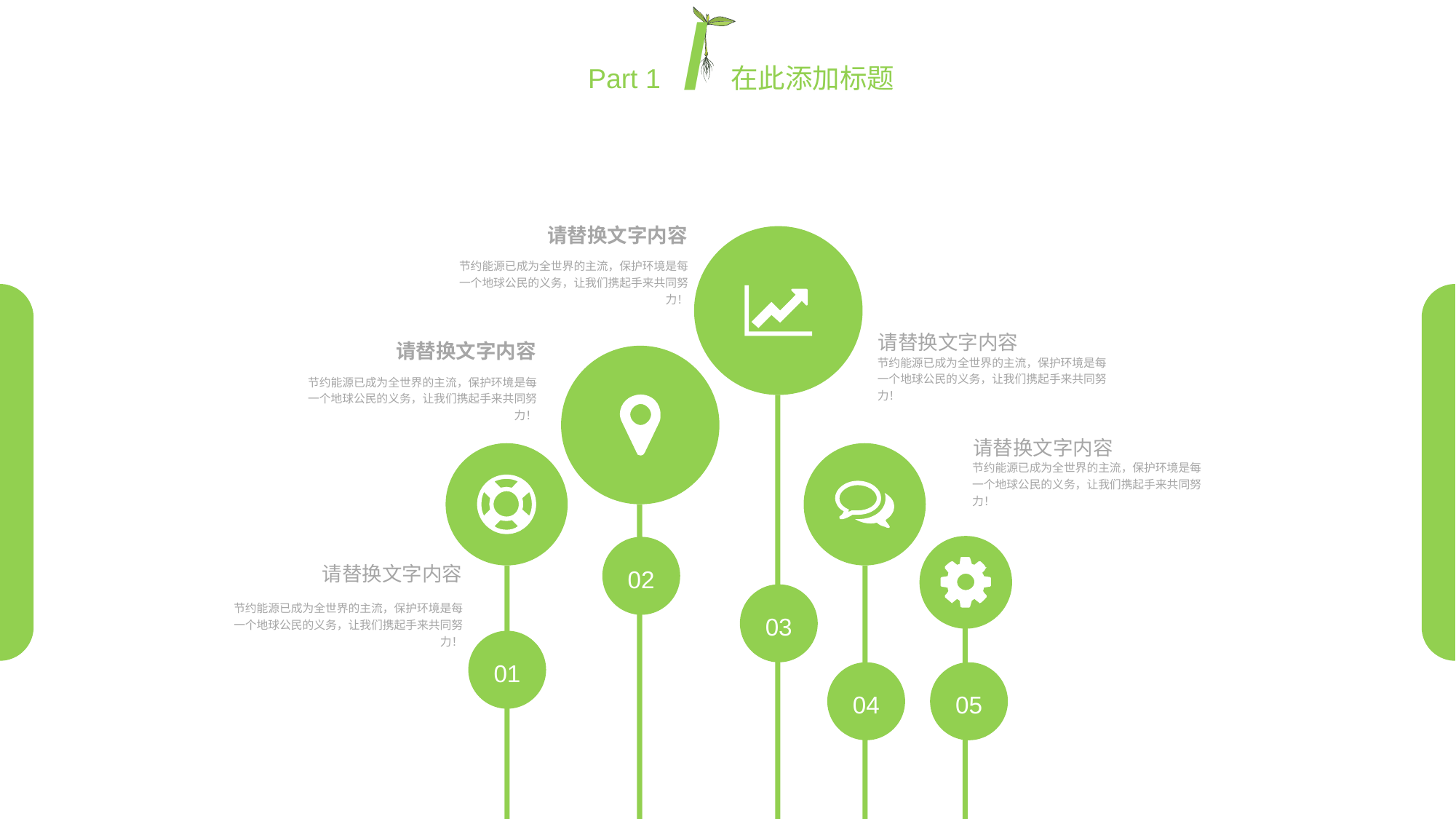

Part 1   /在此添加标题

请替换文字内容
节约能源已成为全世界的主流，保护环境是每一个地球公民的义务，让我们携起手来共同努力！

请替换文字内容
节约能源已成为全世界的主流，保护环境是每一个地球公民的义务，让我们携起手来共同努力！
请替换文字内容
节约能源已成为全世界的主流，保护环境是每一个地球公民的义务，让我们携起手来共同努力！

请替换文字内容
节约能源已成为全世界的主流，保护环境是每一个地球公民的义务，让我们携起手来共同努力！

02
请替换文字内容
节约能源已成为全世界的主流，保护环境是每一个地球公民的义务，让我们携起手来共同努力！

03

01
04
05